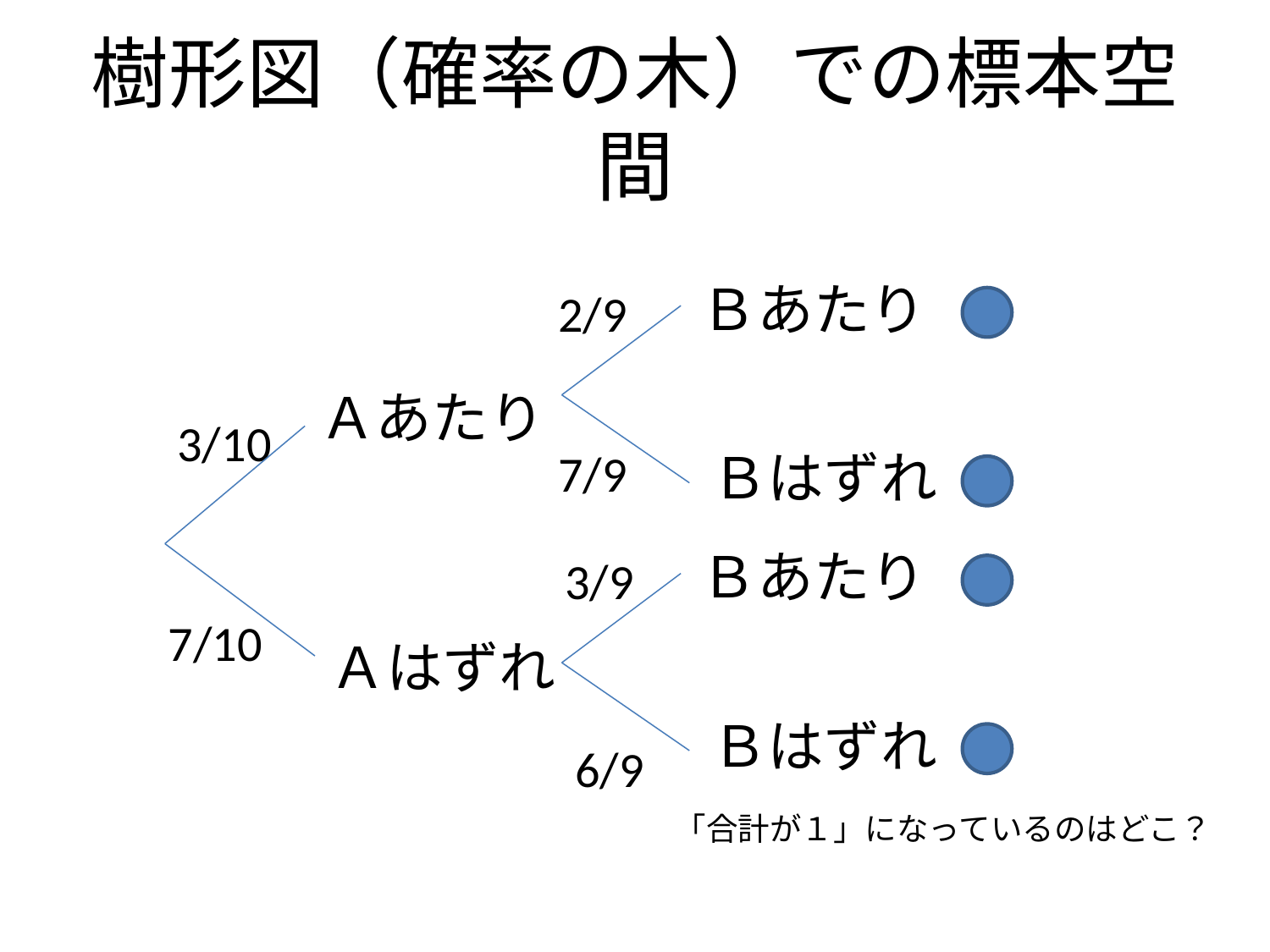

# 樹形図（確率の木）での標本空間
Ｂあたり
2/9
Ａあたり
3/10
7/9
Ｂはずれ
Ｂあたり
3/9
7/10
Ａはずれ
Ｂはずれ
6/9

「合計が１」になっているのはどこ？